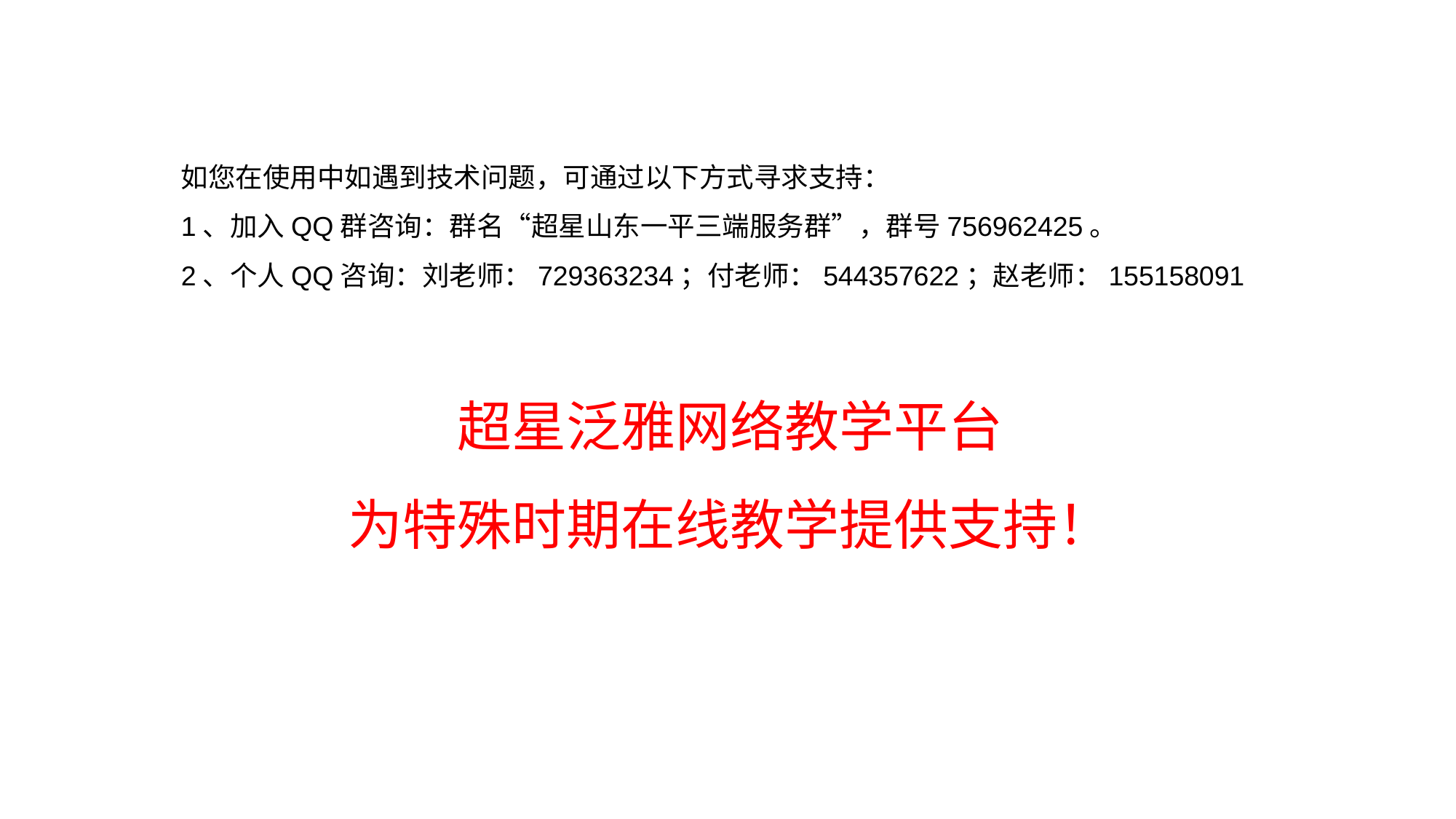

如您在使用中如遇到技术问题，可通过以下方式寻求支持：
1、加入QQ群咨询：群名“超星山东一平三端服务群”，群号756962425。
2、个人QQ咨询：刘老师：729363234；付老师：544357622；赵老师：155158091
超星泛雅网络教学平台
为特殊时期在线教学提供支持！